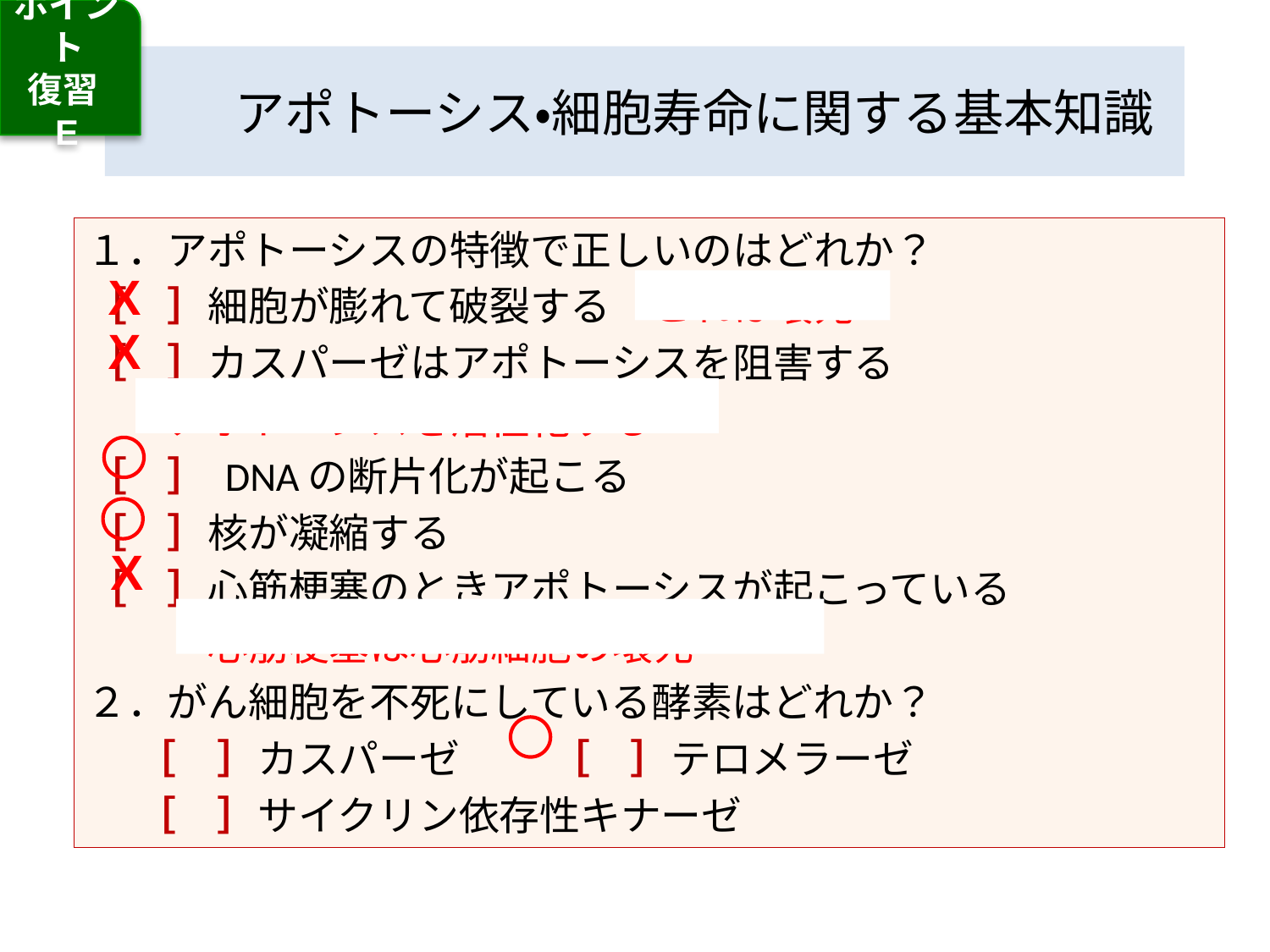

ポイント
復習
E
# アポトーシス・細胞寿命に関する基本知識
１．アポトーシスの特徴で正しいのはどれか？
［　］細胞が膨れて破裂する　これは壊死
［　］カスパーゼはアポトーシスを阻害する
　　アポトーシスを活性化する
［　］ DNAの断片化が起こる
［　］核が凝縮する
［　］心筋梗塞のときアポトーシスが起こっている
　　　心筋梗塞は心筋細胞の壊死
２．がん細胞を不死にしている酵素はどれか？
　 ［　］カスパーゼ　　 ［　］テロメラーゼ
　 ［　］サイクリン依存性キナーゼ

X

 X

X